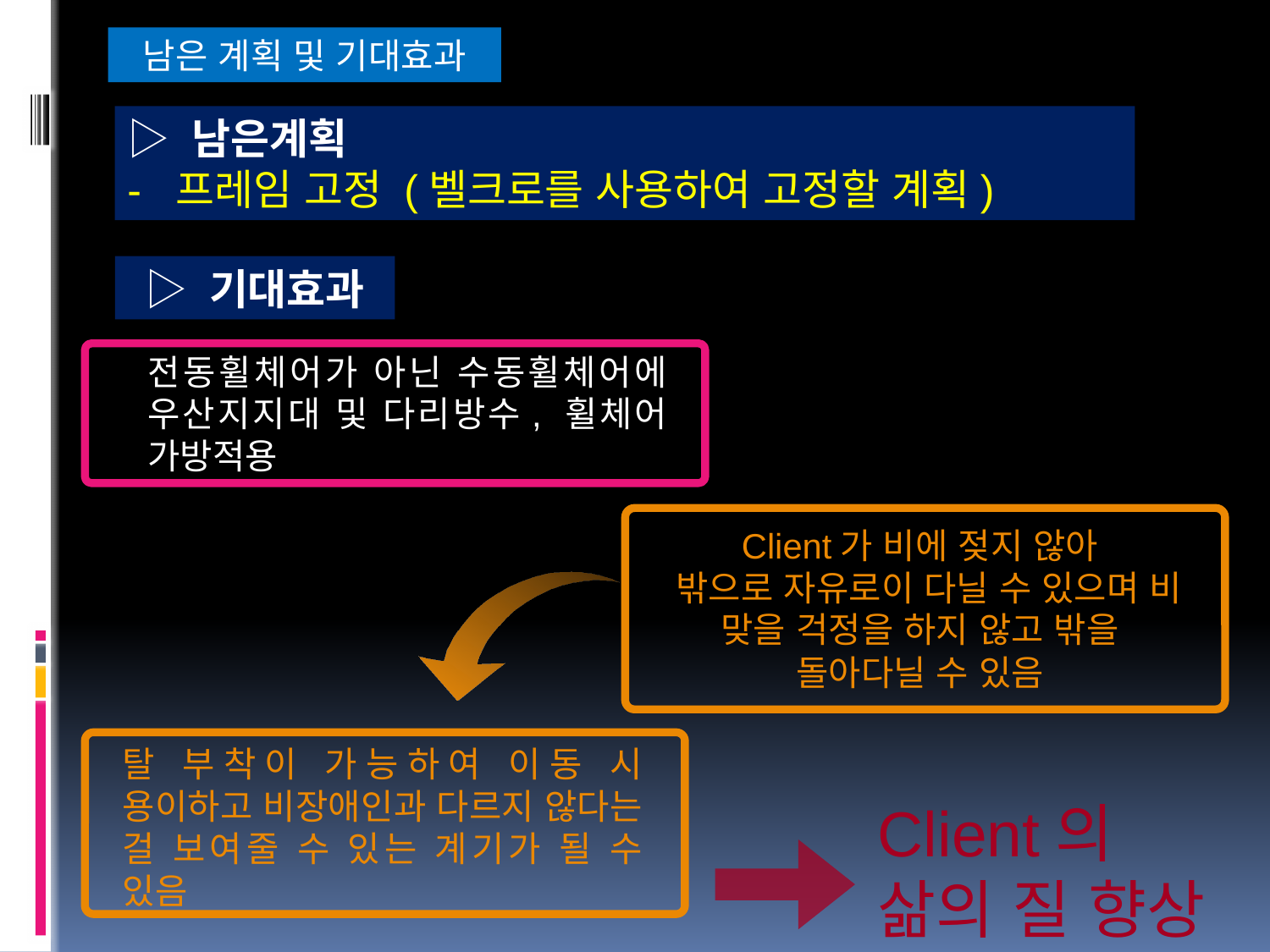

남은 계획 및 기대효과
▷ 남은계획
-  프레임 고정 (벨크로를 사용하여 고정할 계획)

▷ 기대효과

전동휠체어가 아닌 수동휠체어에 우산지지대 및 다리방수, 휠체어 가방적용

Client가 비에 젖지 않아
 밖으로 자유로이 다닐 수 있으며 비 맞을 걱정을 하지 않고 밖을 돌아다닐 수 있음

탈 부착이 가능하여 이동 시 용이하고 비장애인과 다르지 않다는 걸 보여줄 수 있는 계기가 될 수 있음

Client의
삶의 질 향상